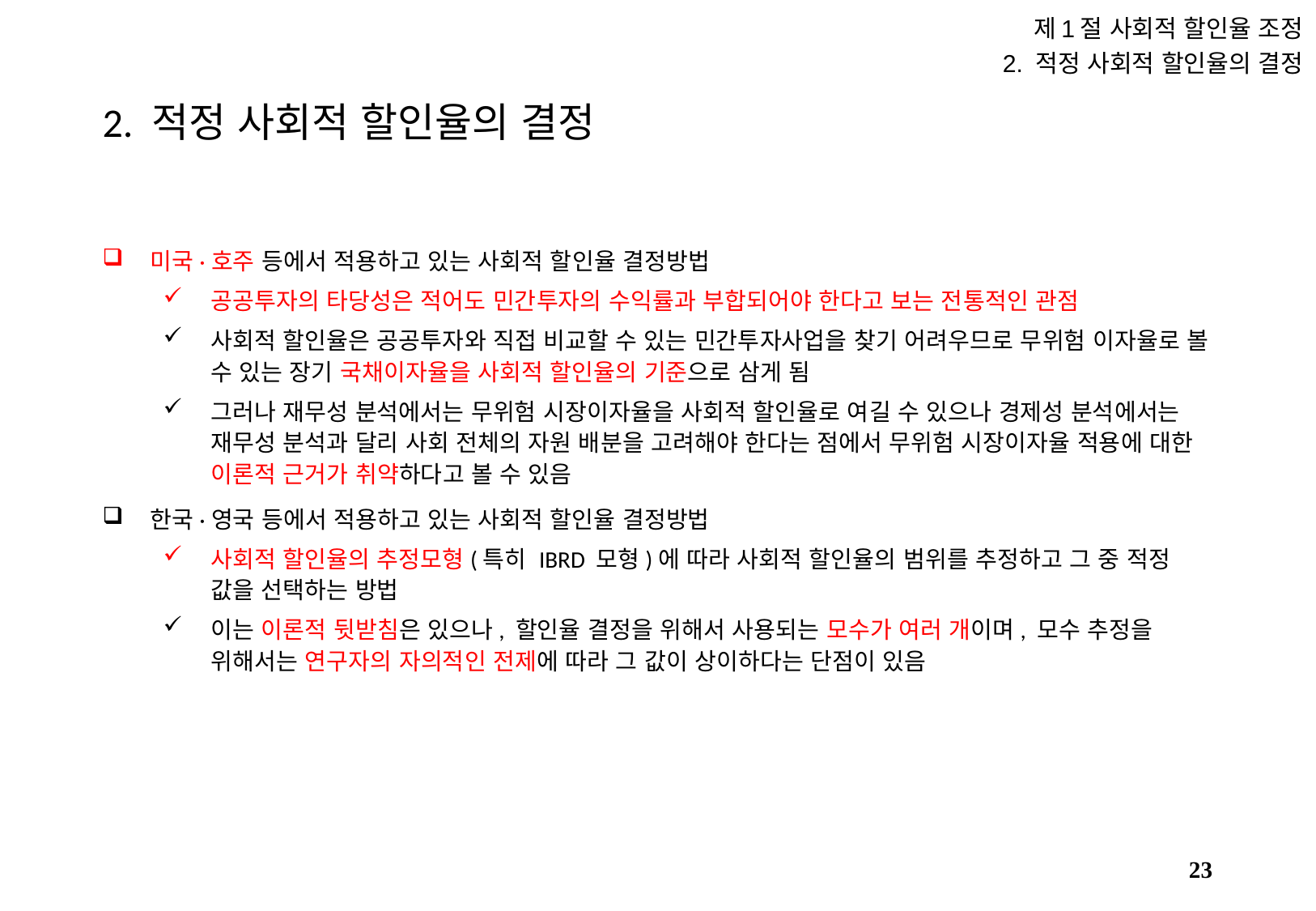

제1절 사회적 할인율 조정
2. 적정 사회적 할인율의 결정
# 2. 적정 사회적 할인율의 결정
미국·호주 등에서 적용하고 있는 사회적 할인율 결정방법
공공투자의 타당성은 적어도 민간투자의 수익률과 부합되어야 한다고 보는 전통적인 관점
사회적 할인율은 공공투자와 직접 비교할 수 있는 민간투자사업을 찾기 어려우므로 무위험 이자율로 볼 수 있는 장기 국채이자율을 사회적 할인율의 기준으로 삼게 됨
그러나 재무성 분석에서는 무위험 시장이자율을 사회적 할인율로 여길 수 있으나 경제성 분석에서는 재무성 분석과 달리 사회 전체의 자원 배분을 고려해야 한다는 점에서 무위험 시장이자율 적용에 대한 이론적 근거가 취약하다고 볼 수 있음
한국·영국 등에서 적용하고 있는 사회적 할인율 결정방법
사회적 할인율의 추정모형(특히 IBRD 모형)에 따라 사회적 할인율의 범위를 추정하고 그 중 적정 값을 선택하는 방법
이는 이론적 뒷받침은 있으나, 할인율 결정을 위해서 사용되는 모수가 여러 개이며, 모수 추정을 위해서는 연구자의 자의적인 전제에 따라 그 값이 상이하다는 단점이 있음

23